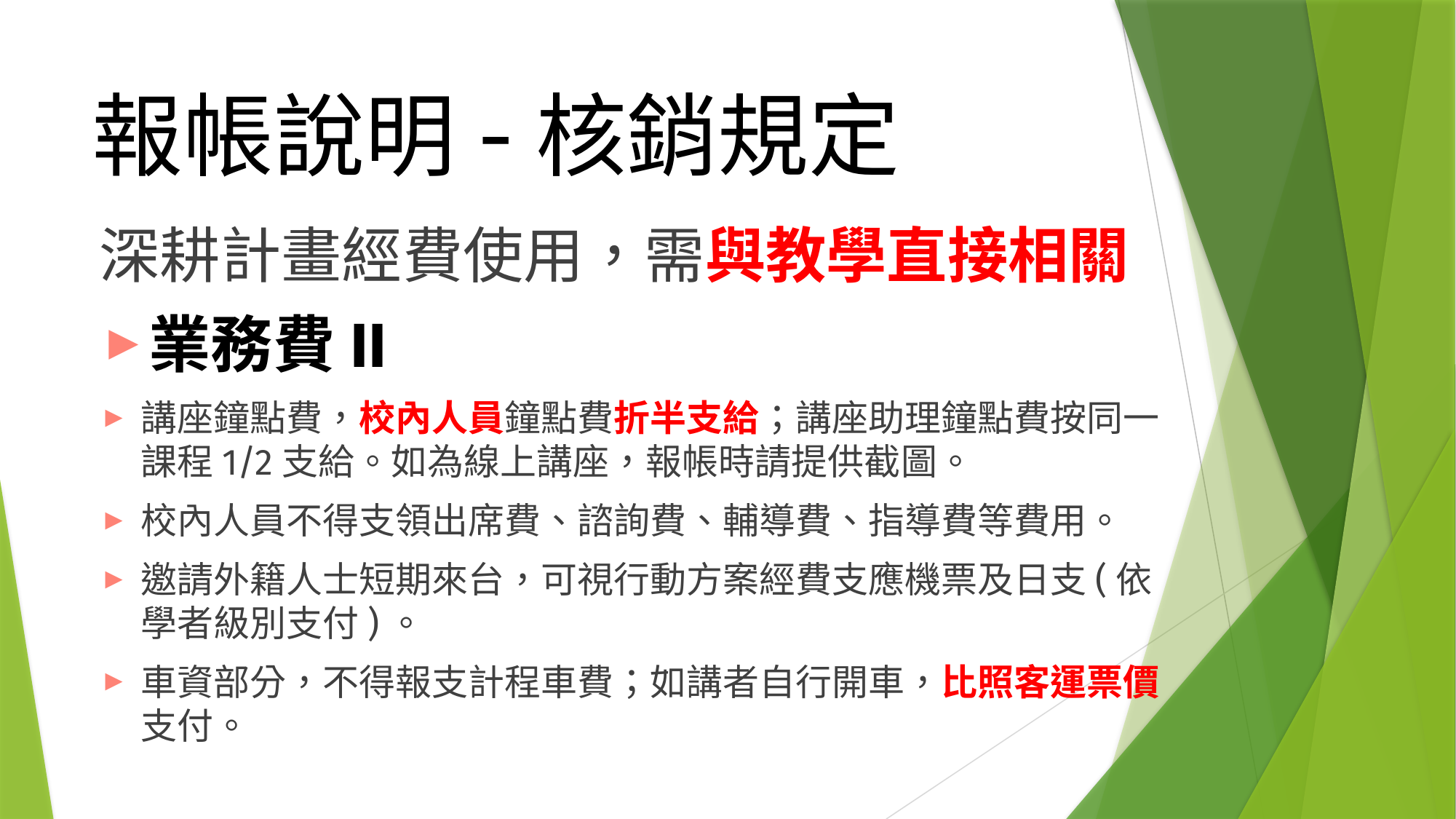

# 報帳說明-核銷規定
深耕計畫經費使用，需與教學直接相關
業務費II
講座鐘點費，校內人員鐘點費折半支給；講座助理鐘點費按同一課程1/2支給。如為線上講座，報帳時請提供截圖。
校內人員不得支領出席費、諮詢費、輔導費、指導費等費用。
邀請外籍人士短期來台，可視行動方案經費支應機票及日支(依學者級別支付)。
車資部分，不得報支計程車費；如講者自行開車，比照客運票價支付。